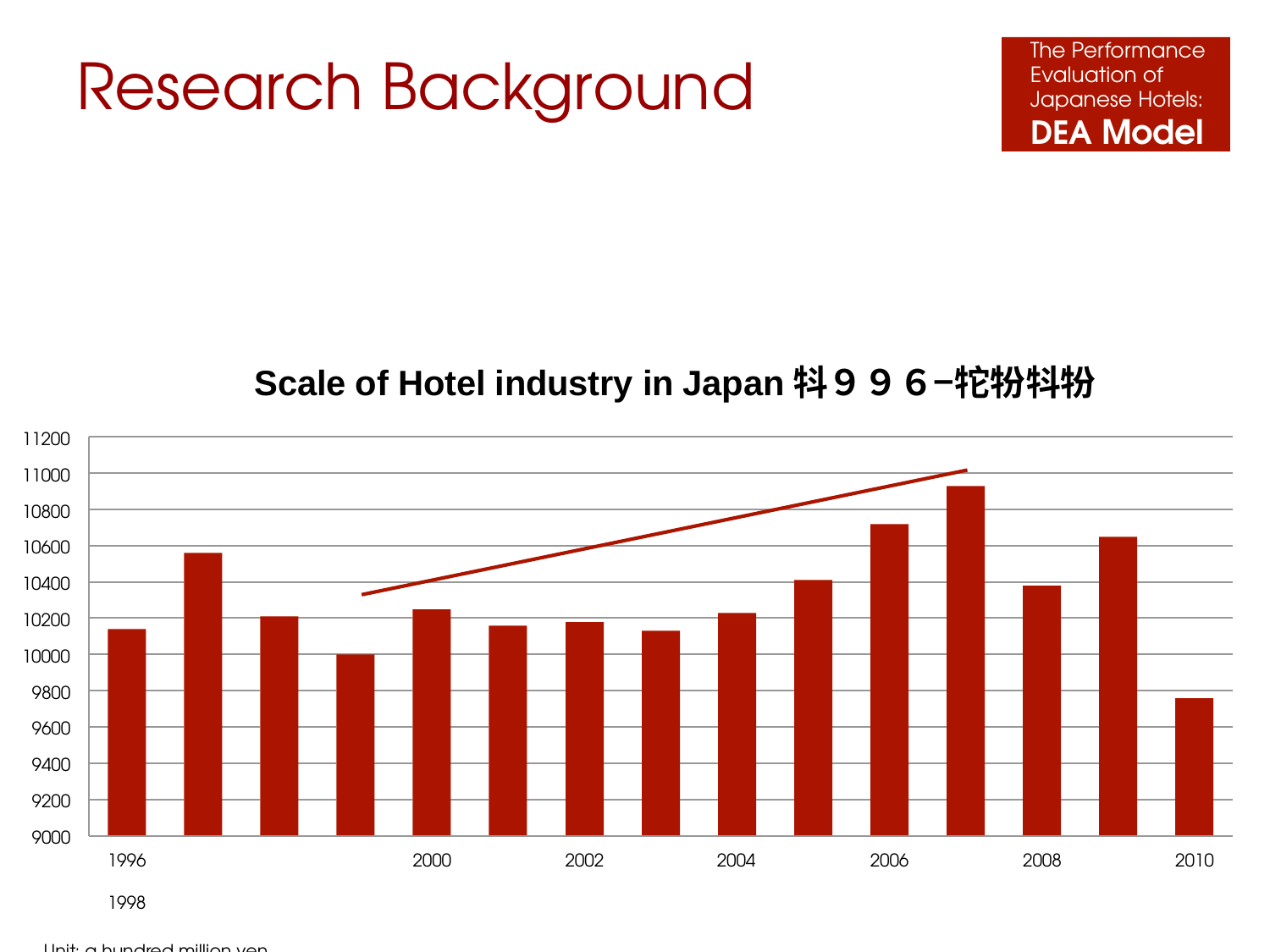

# Research Background
The Performance Evaluation of Japanese Hotels:
DEA Model
Scale of Hotel industry in Japan㸯９９６−㸰㸮㸯㸮
11200
11000
10800
10600
10400
10200
10000
9800
9600
9400
9200
9000

1996	1998

Unit: a hundred million yen
2000
2002
2004
2006
2008
2010